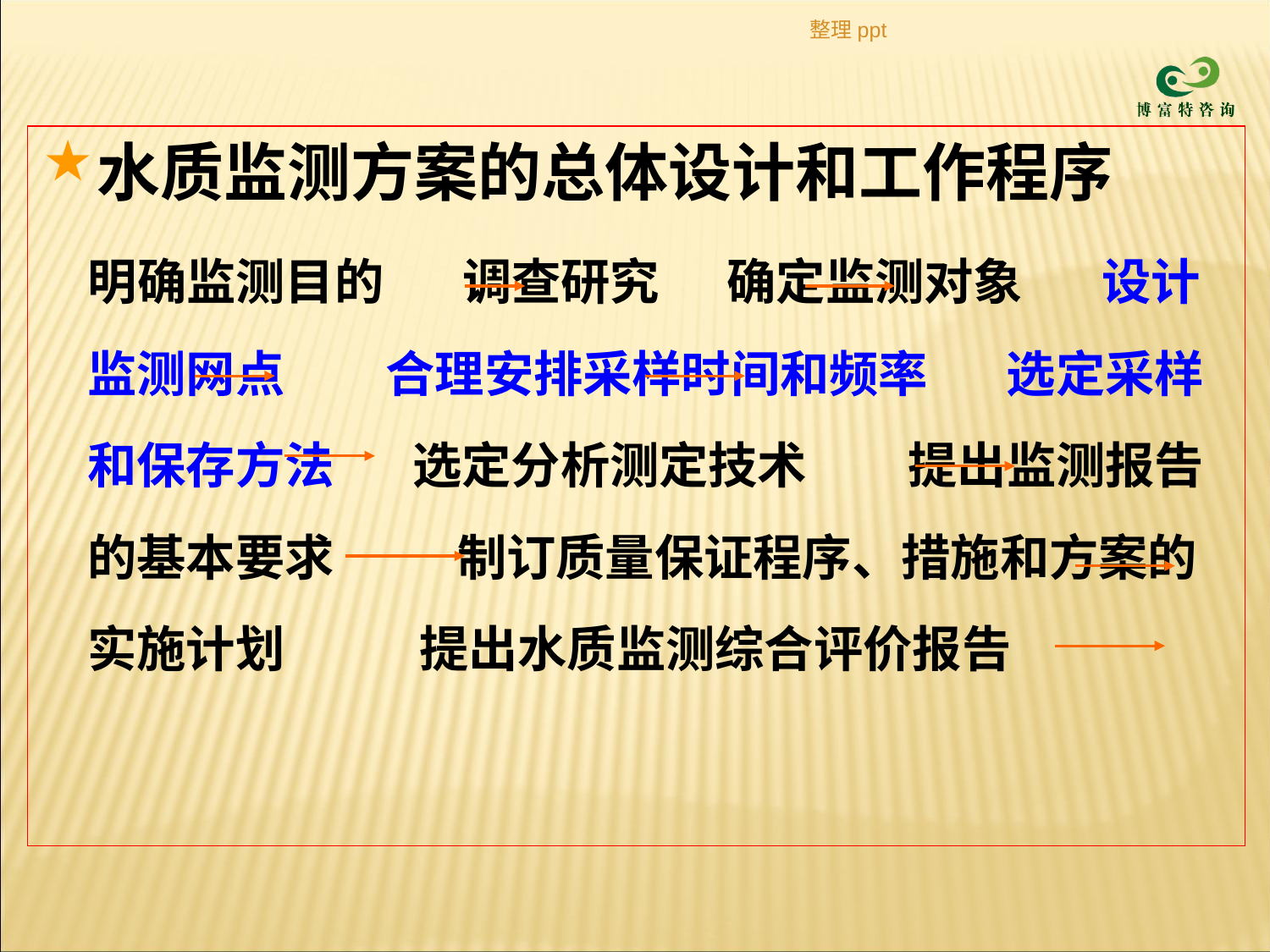

整理ppt
水质监测方案的总体设计和工作程序
    明确监测目的       调查研究      确定监测对象       设计监测网点         合理安排采样时间和频率       选定采样和保存方法       选定分析测定技术         提出监测报告的基本要求           制订质量保证程序、措施和方案的实施计划            提出水质监测综合评价报告
14